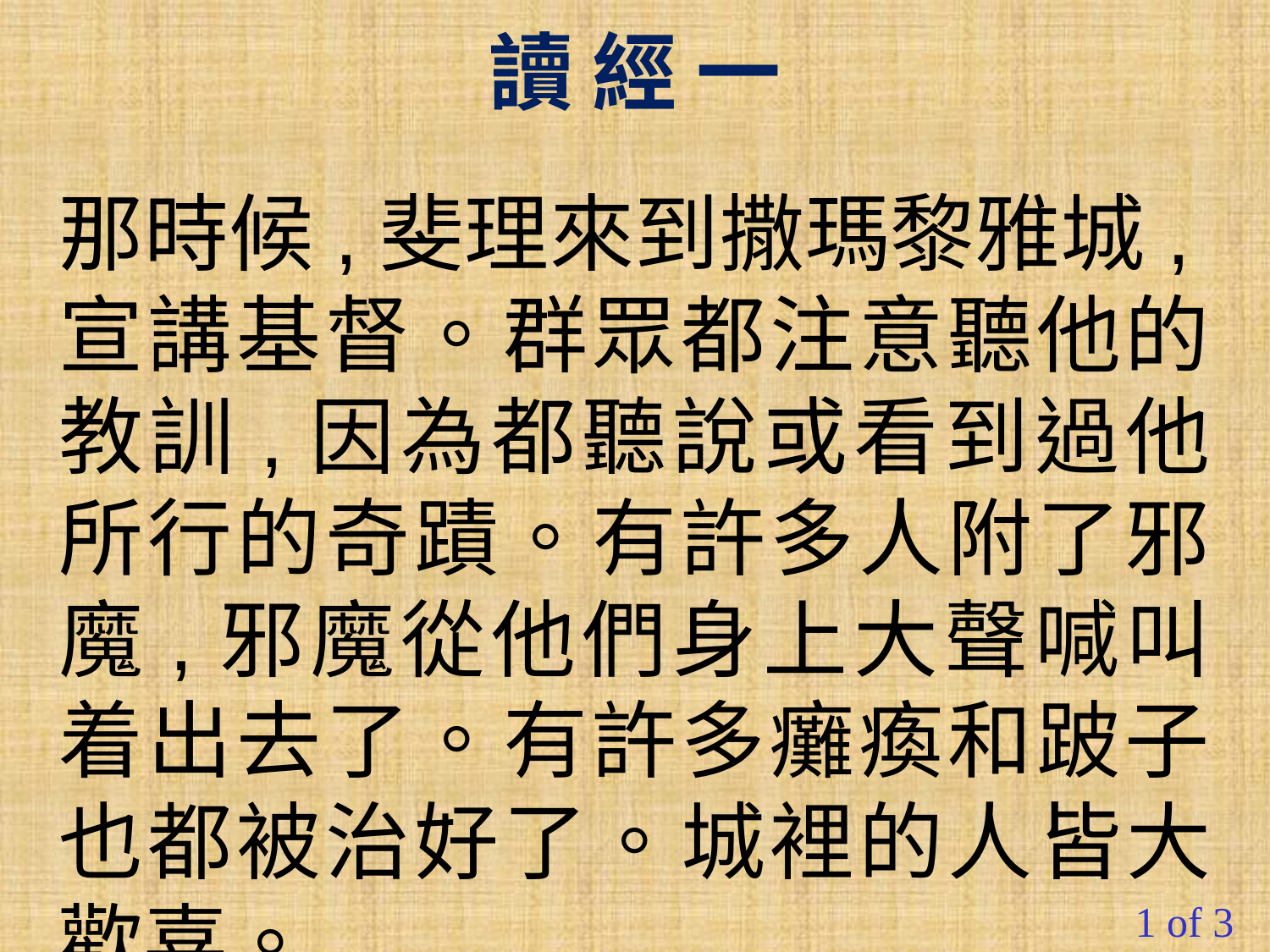

讀 經 一

那時候,斐理來到撒瑪黎雅城,宣講基督。群眾都注意聽他的教訓,因為都聽說或看到過他所行的奇蹟。有許多人附了邪魔,邪魔從他們身上大聲喊叫着出去了。有許多癱瘓和跛子也都被治好了。城裡的人皆大歡喜。
#
1 of 3